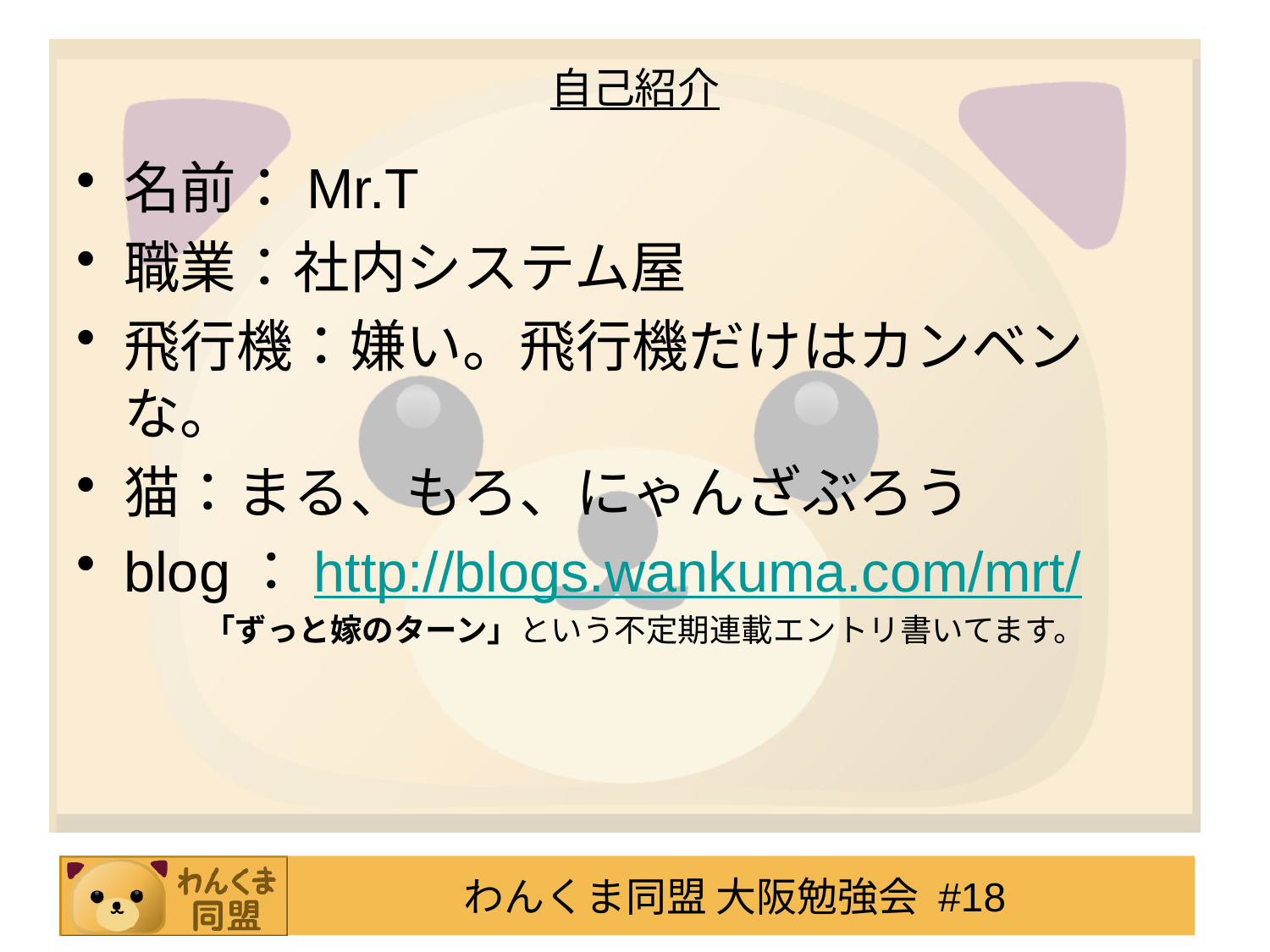

自己紹介
名前：Mr.T
職業：社内システム屋
飛行機：嫌い。飛行機だけはカンベンな。
猫：まる、もろ、にゃんざぶろう
blog：http://blogs.wankuma.com/mrt/
「ずっと嫁のターン」という不定期連載エントリ書いてます。